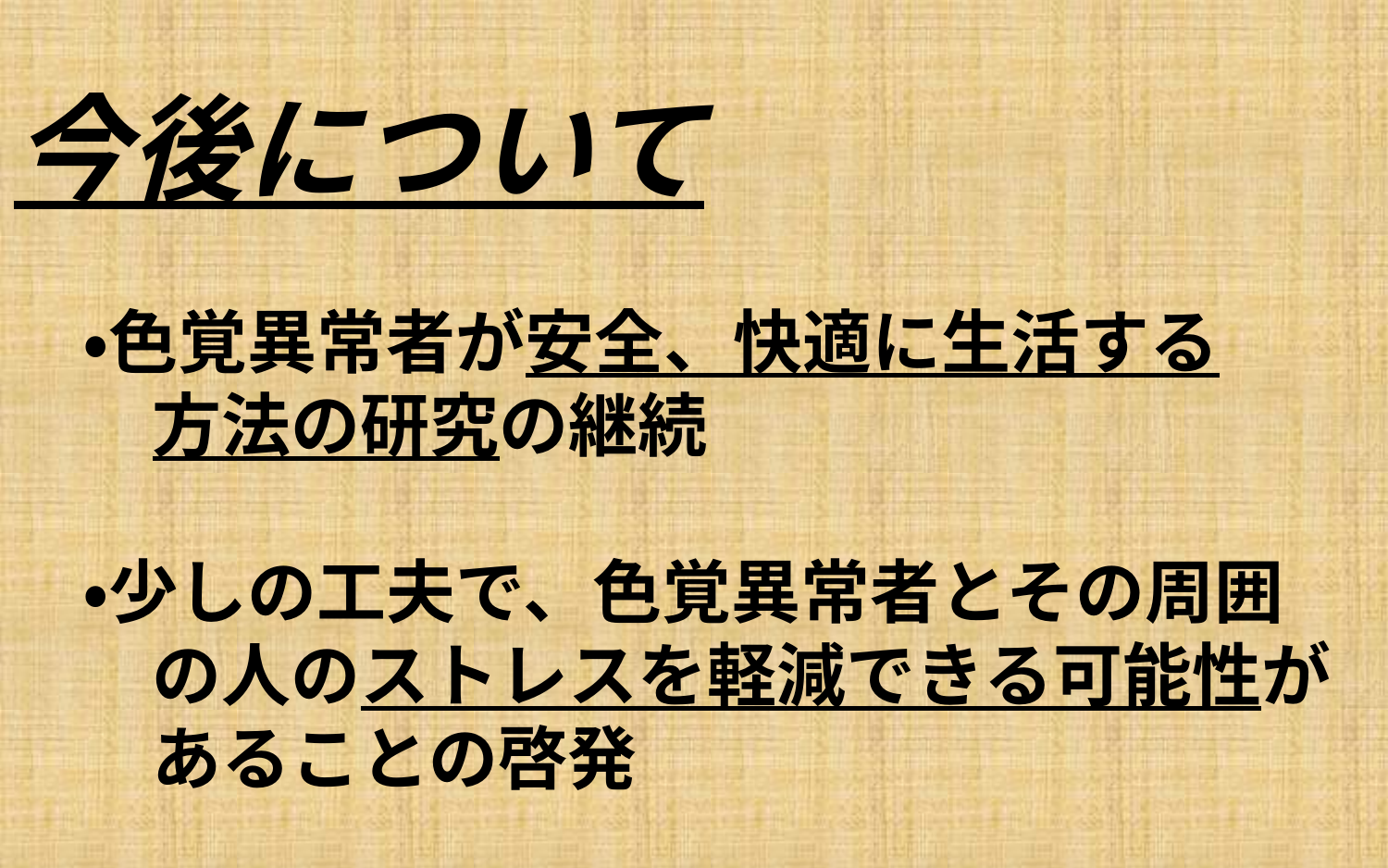

今後について

　・色覚異常者が安全、快適に生活する
　　方法の研究の継続

　・少しの工夫で、色覚異常者とその周囲
　　の人のストレスを軽減できる可能性が
　　あることの啓発